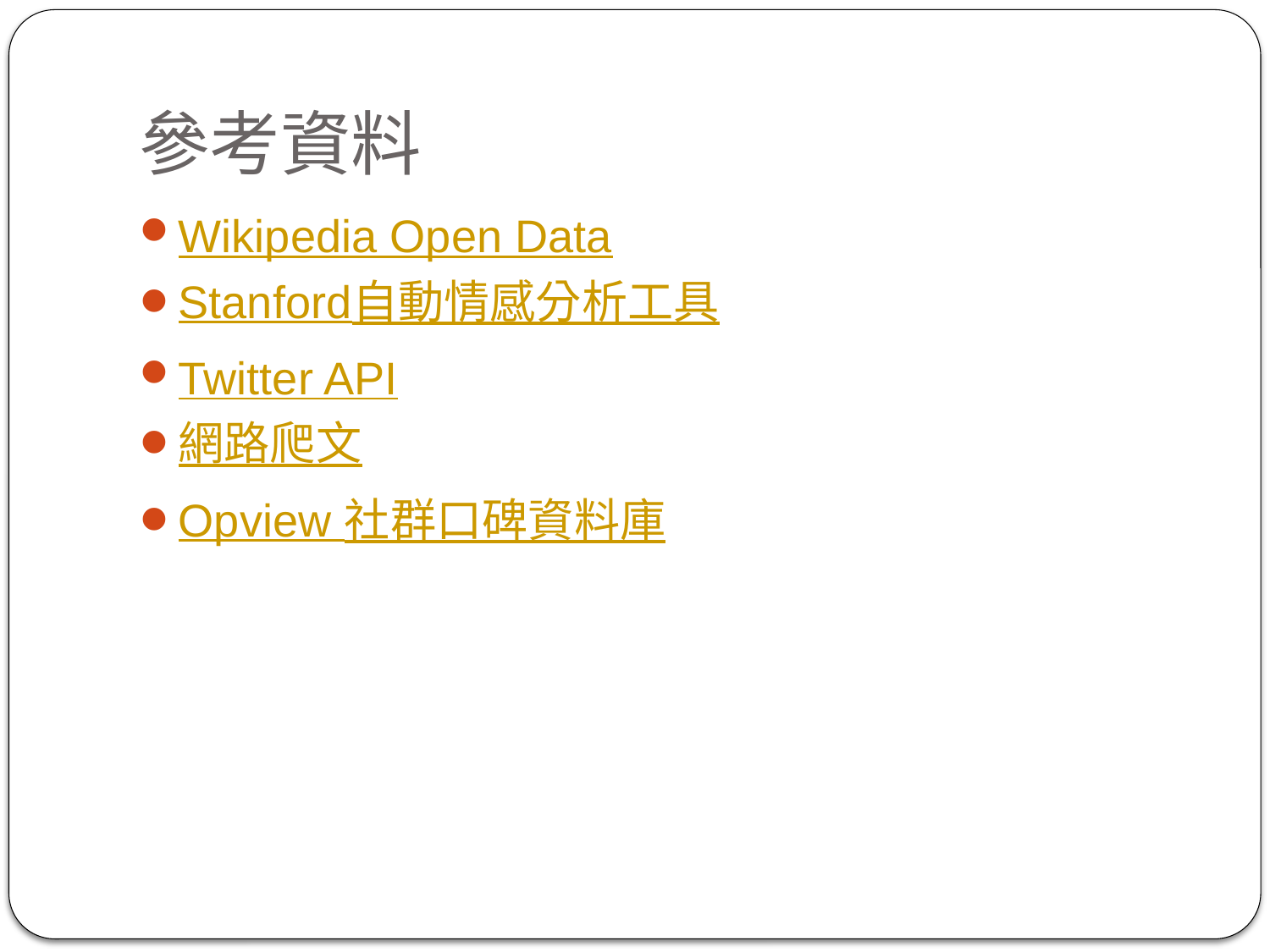

# 參考資料
Wikipedia Open Data
Stanford自動情感分析工具
Twitter API
網路爬文
Opview 社群口碑資料庫